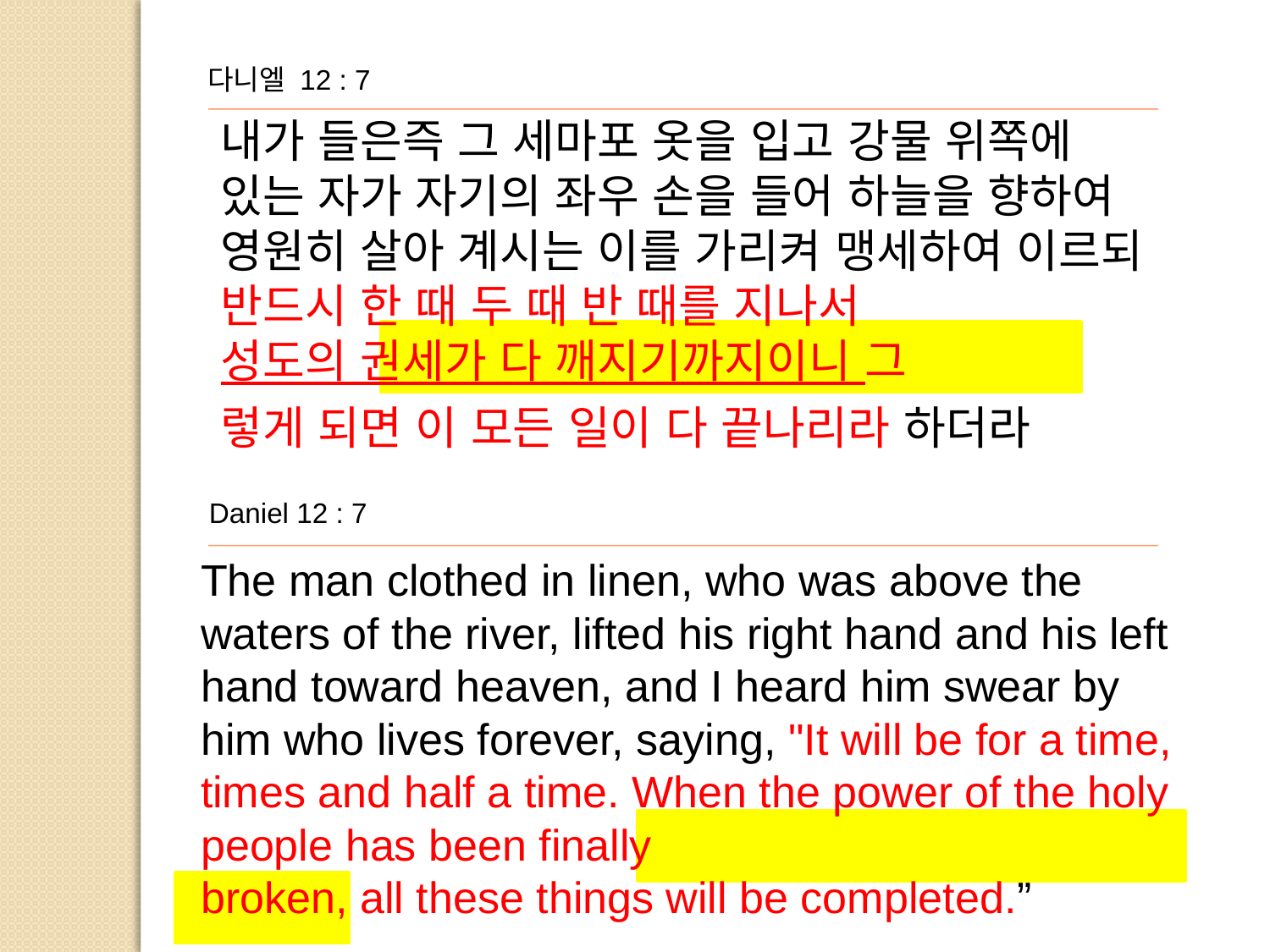

다니엘 12 : 7
내가 들은즉 그 세마포 옷을 입고 강물 위쪽에 있는 자가 자기의 좌우 손을 들어 하늘을 향하여 영원히 살아 계시는 이를 가리켜 맹세하여 이르되 반드시 한 때 두 때 반 때를 지나서 성도의 권세가 다 깨지기까지이니 그
렇게 되면 이 모든 일이 다 끝나리라 하더라

Daniel 12 : 7

The man clothed in linen, who was above the waters of the river, lifted his right hand and his left hand toward heaven, and I heard him swear by him who lives forever, saying, "It will be for a time, times and half a time. When the power of the holy people has been finally
broken, all these things will be completed.”